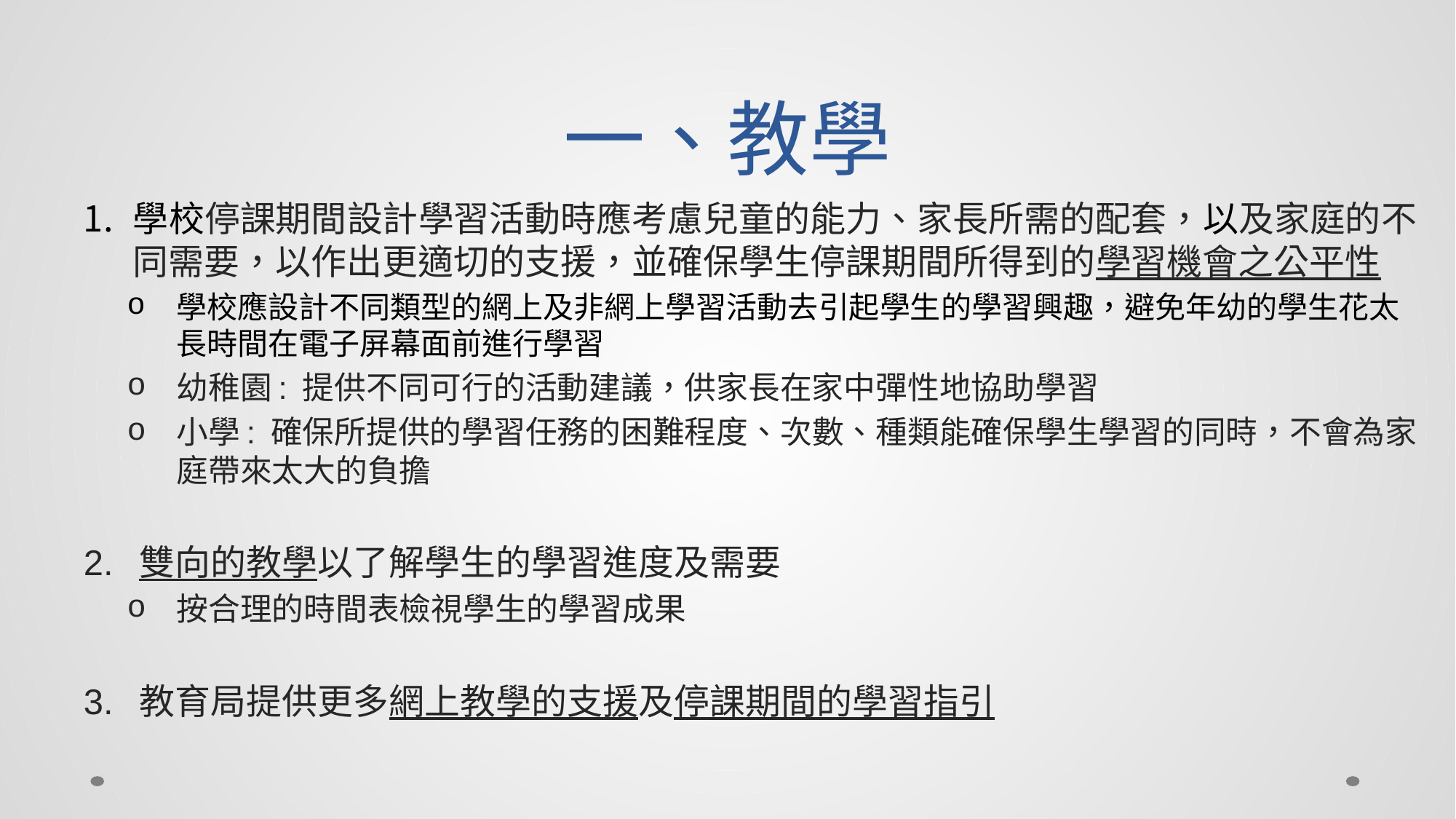

# 一、教學
學校停課期間設計學習活動時應考慮兒童的能力、家長所需的配套，以及家庭的不同需要，以作出更適切的支援，並確保學生停課期間所得到的學習機會之公平性
學校應設計不同類型的網上及非網上學習活動去引起學生的學習興趣，避免年幼的學生花太長時間在電子屏幕面前進行學習
幼稚園: 提供不同可行的活動建議，供家長在家中彈性地協助學習
小學: 確保所提供的學習任務的困難程度、次數、種類能確保學生學習的同時，不會為家庭帶來太大的負擔

雙向的教學以了解學生的學習進度及需要
按合理的時間表檢視學生的學習成果

教育局提供更多網上教學的支援及停課期間的學習指引